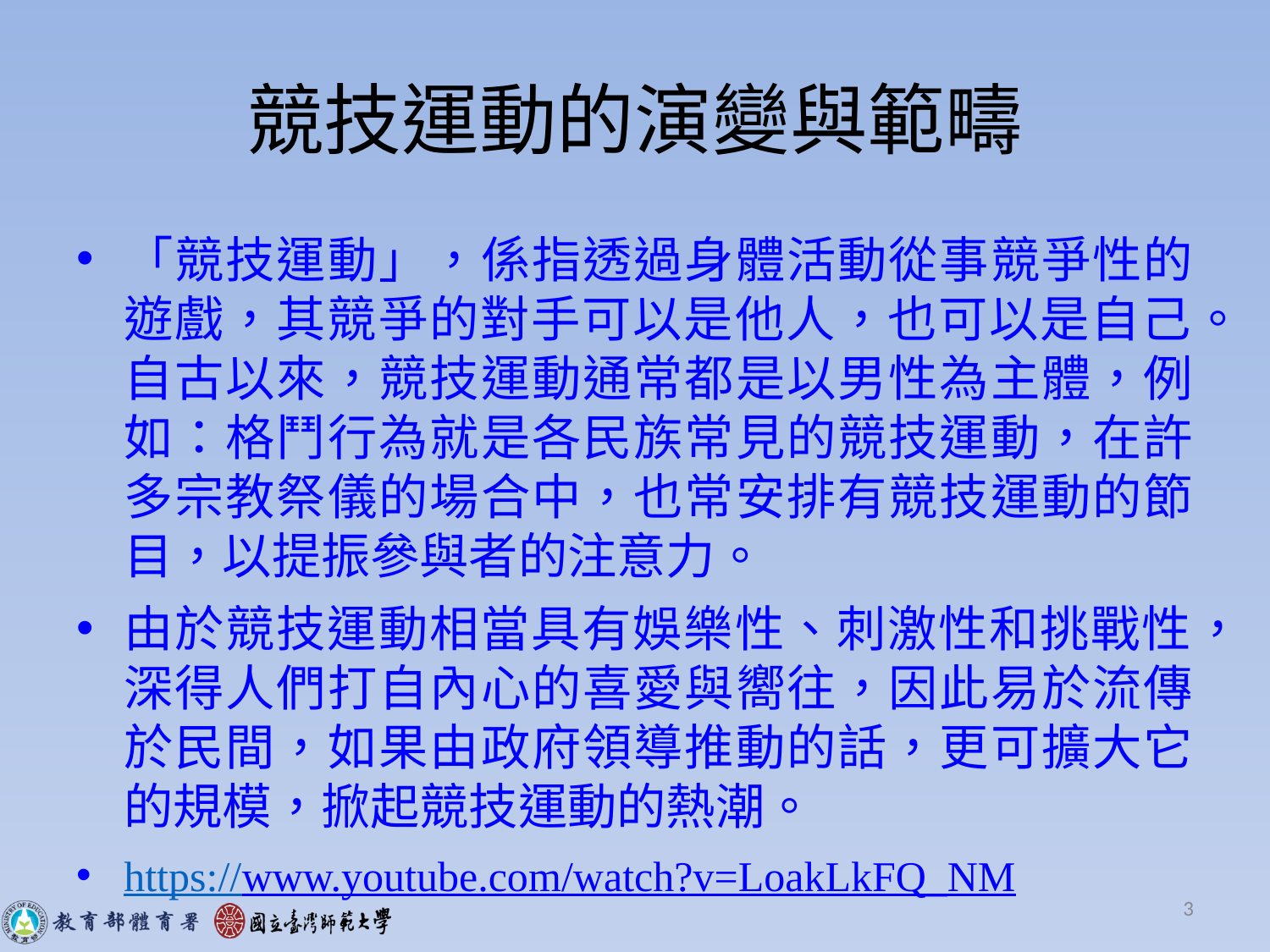

# 競技運動的演變與範疇
「競技運動」，係指透過身體活動從事競爭性的遊戲，其競爭的對手可以是他人，也可以是自己。自古以來，競技運動通常都是以男性為主體，例如：格鬥行為就是各民族常見的競技運動，在許多宗教祭儀的場合中，也常安排有競技運動的節目，以提振參與者的注意力。
由於競技運動相當具有娛樂性、刺激性和挑戰性，深得人們打自內心的喜愛與嚮往，因此易於流傳於民間，如果由政府領導推動的話，更可擴大它的規模，掀起競技運動的熱潮。
https://www.youtube.com/watch?v=LoakLkFQ_NM
3